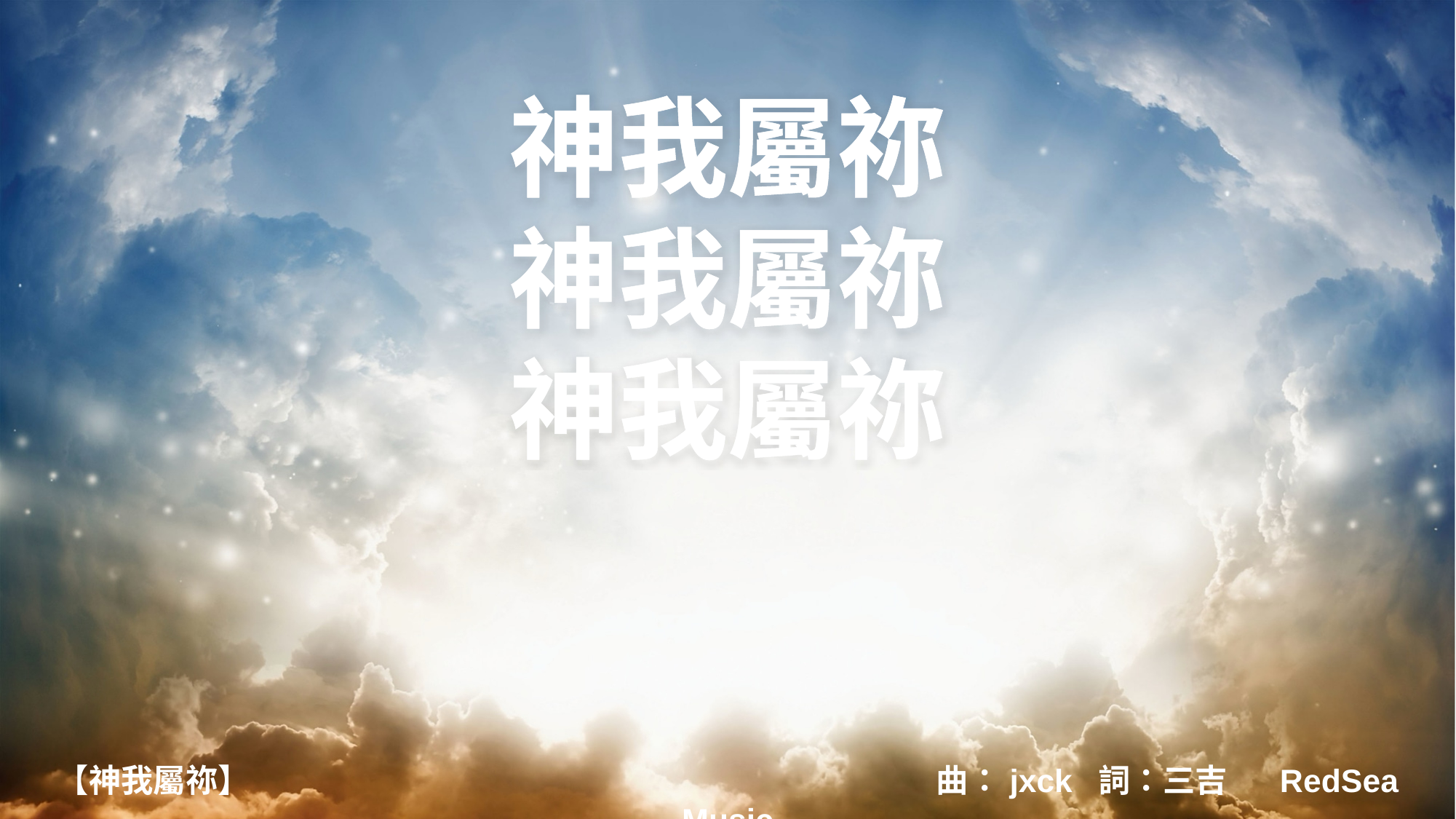

神我屬祢
神我屬祢
神我屬祢
【神我屬祢】                                                                             曲：jxck  詞：三吉     RedSea Music